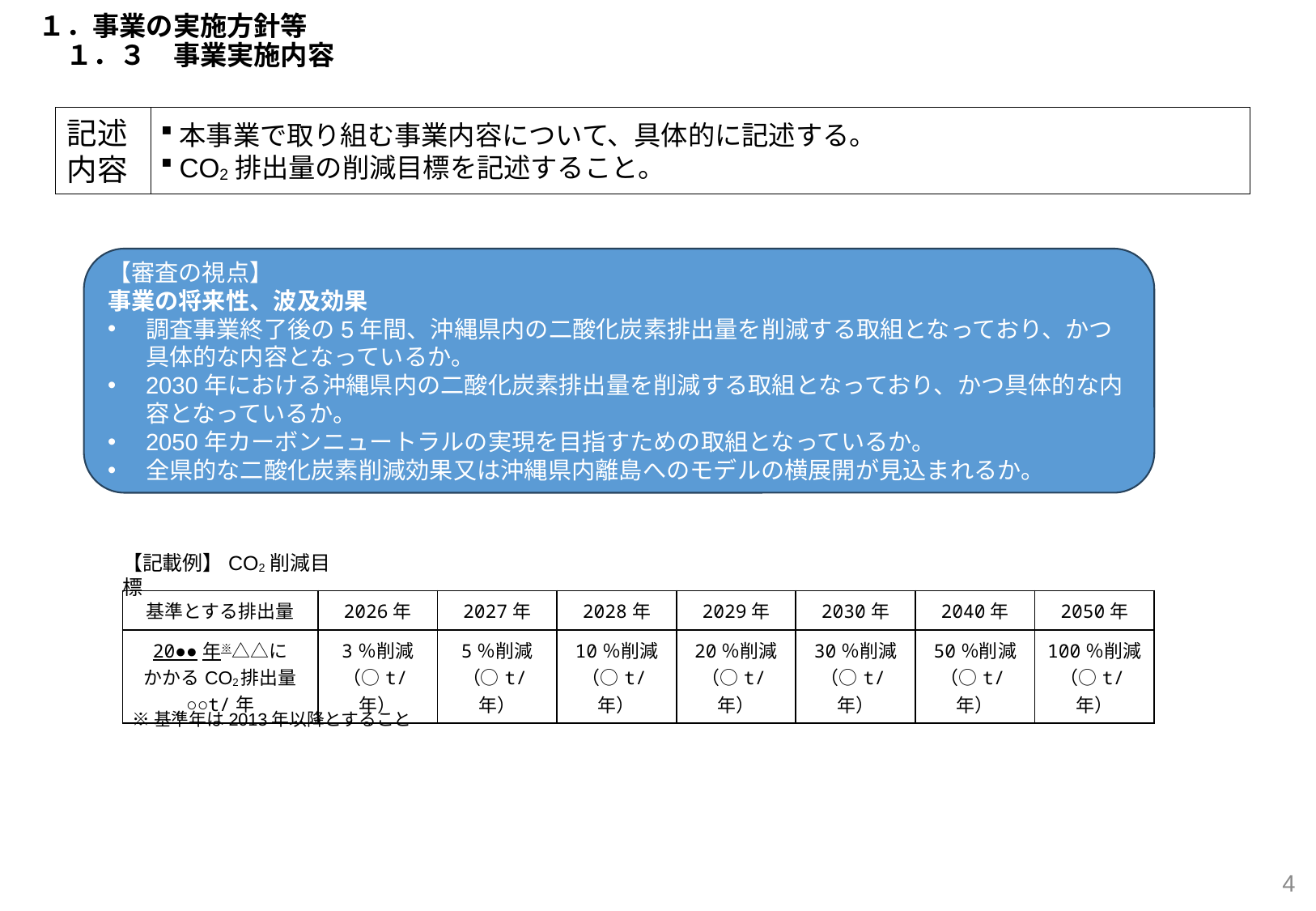

# １．事業の実施方針等 　１．３　事業実施内容
本事業で取り組む事業内容について、具体的に記述する。
CO2排出量の削減目標を記述すること。
記述内容
【審査の視点】
事業の将来性、波及効果
調査事業終了後の5年間、沖縄県内の二酸化炭素排出量を削減する取組となっており、かつ具体的な内容となっているか。
2030年における沖縄県内の二酸化炭素排出量を削減する取組となっており、かつ具体的な内容となっているか。
2050年カーボンニュートラルの実現を目指すための取組となっているか。
全県的な二酸化炭素削減効果又は沖縄県内離島へのモデルの横展開が見込まれるか。
【記載例】CO2削減目標
| 基準とする排出量 | 2026年 | 2027年 | 2028年 | 2029年 | 2030年 | 2040年 | 2050年 |
| --- | --- | --- | --- | --- | --- | --- | --- |
| 20●●年※△△に かかるCO2排出量 ○○t/年 | 3％削減 （○t/年） | 5％削減 （○t/年） | 10％削減 （○t/年） | 20％削減 （○t/年） | 30％削減 （○t/年） | 50％削減 （○t/年） | 100％削減 （○t/年） |
※基準年は2013年以降とすること
4